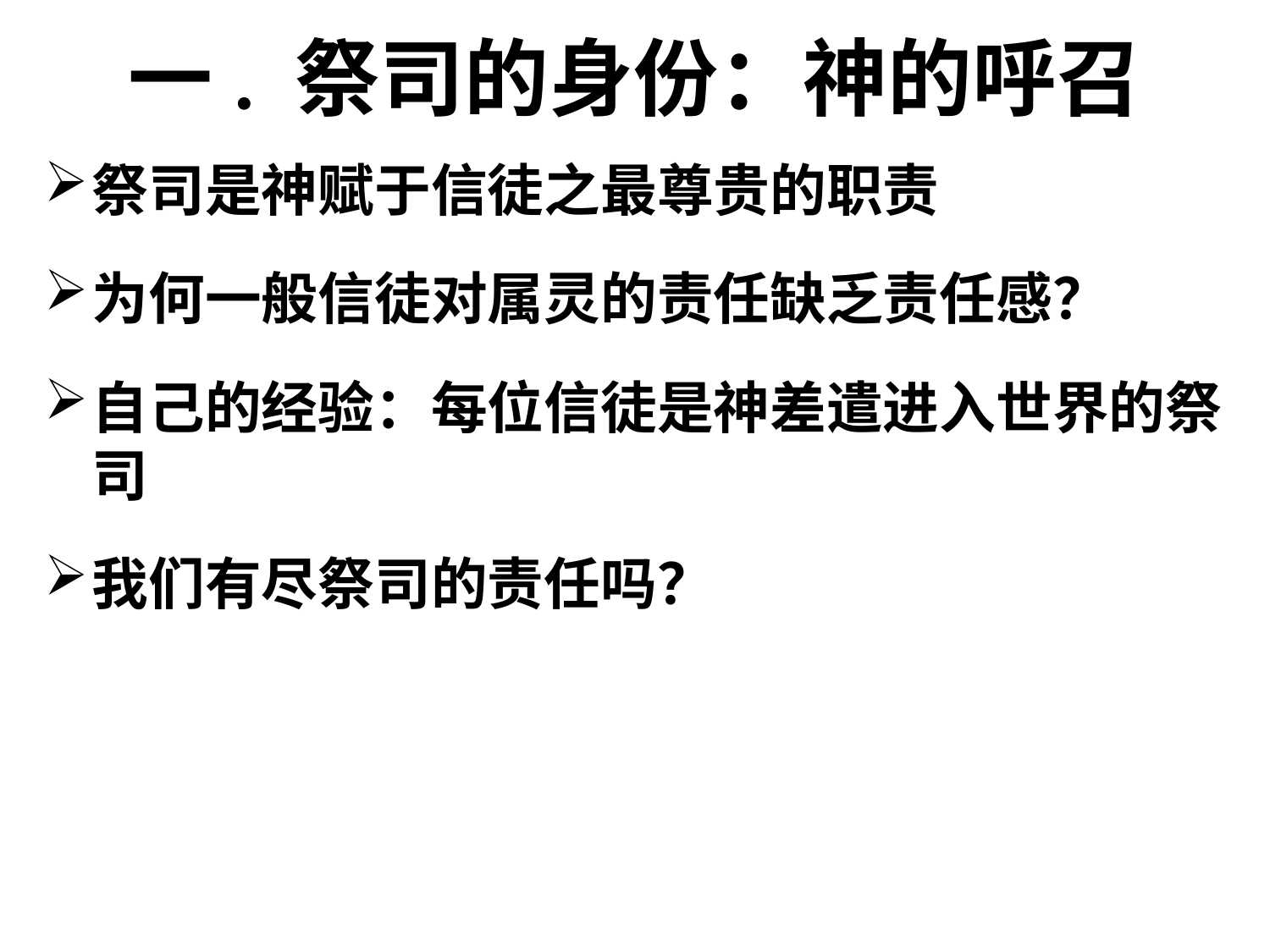

# 一. 祭司的身份：神的呼召
祭司是神赋于信徒之最尊贵的职责

为何一般信徒对属灵的责任缺乏责任感？

自己的经验：每位信徒是神差遣进入世界的祭司

我们有尽祭司的责任吗？